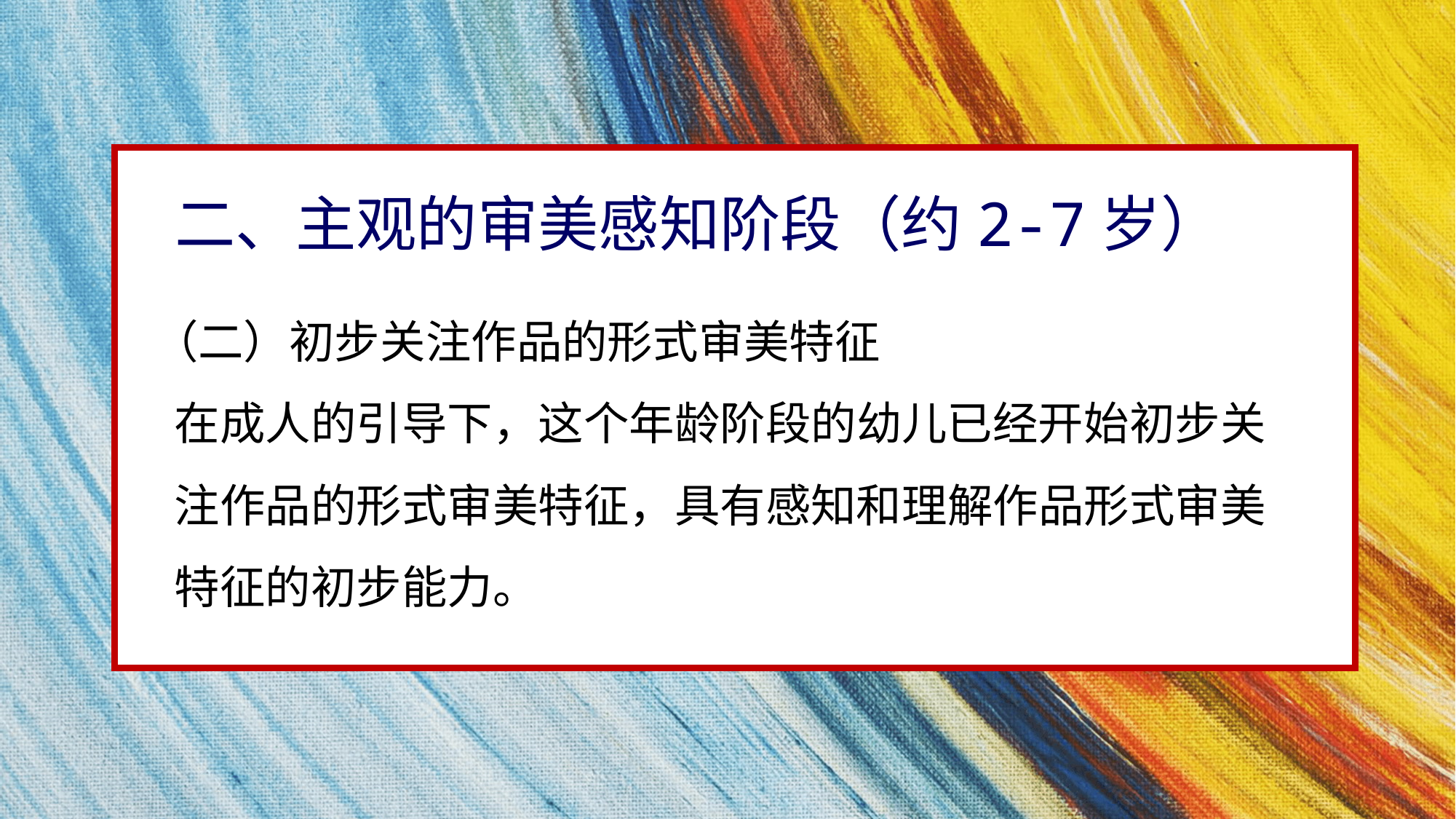

# 二、主观的审美感知阶段（约2-7岁）
（二）初步关注作品的形式审美特征
在成人的引导下，这个年龄阶段的幼儿已经开始初步关注作品的形式审美特征，具有感知和理解作品形式审美特征的初步能力。